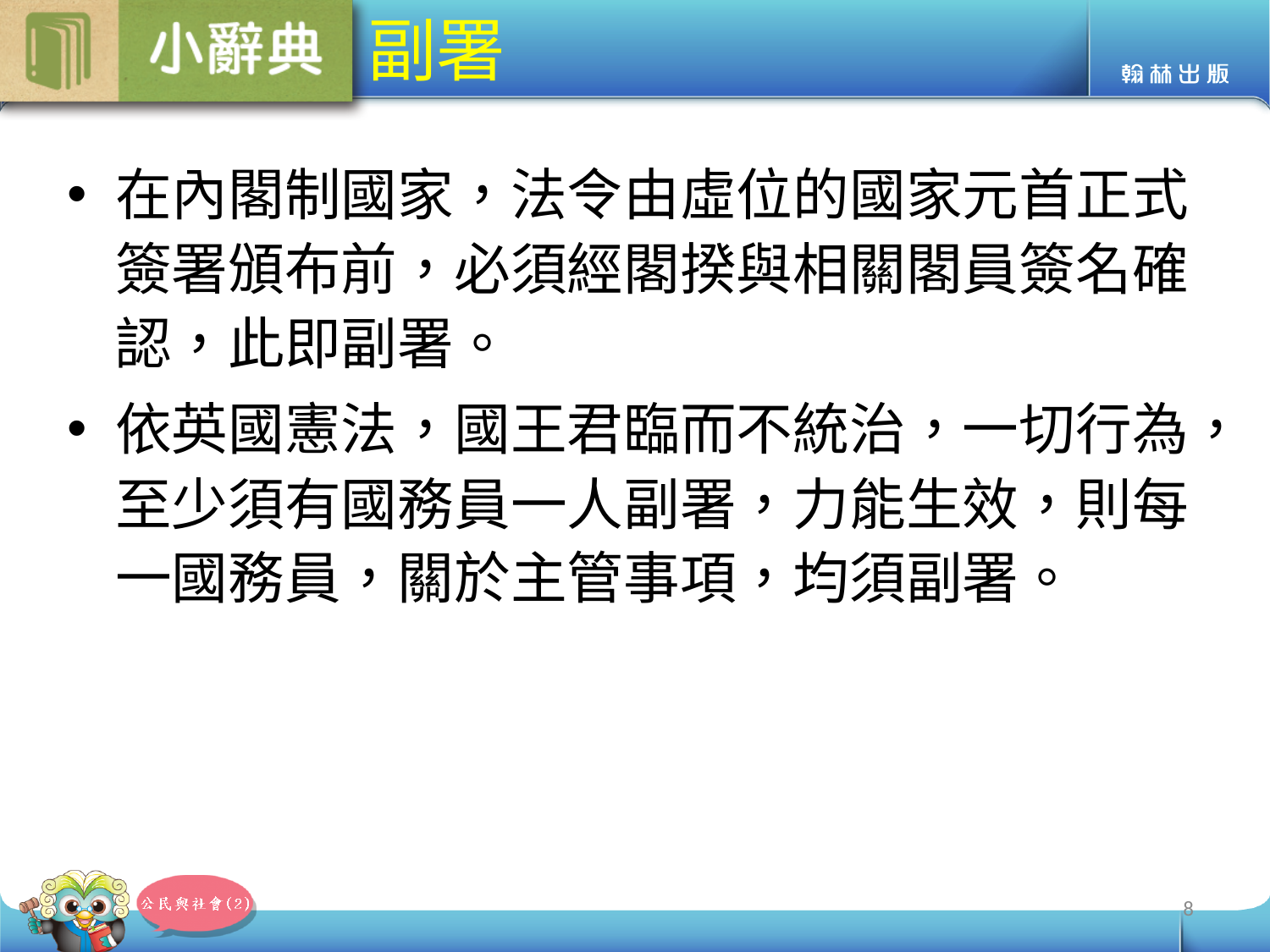

# 副署
在內閣制國家，法令由虛位的國家元首正式簽署頒布前，必須經閣揆與相關閣員簽名確認，此即副署。
依英國憲法，國王君臨而不統治，一切行為，至少須有國務員一人副署，力能生效，則每一國務員，關於主管事項，均須副署。
8